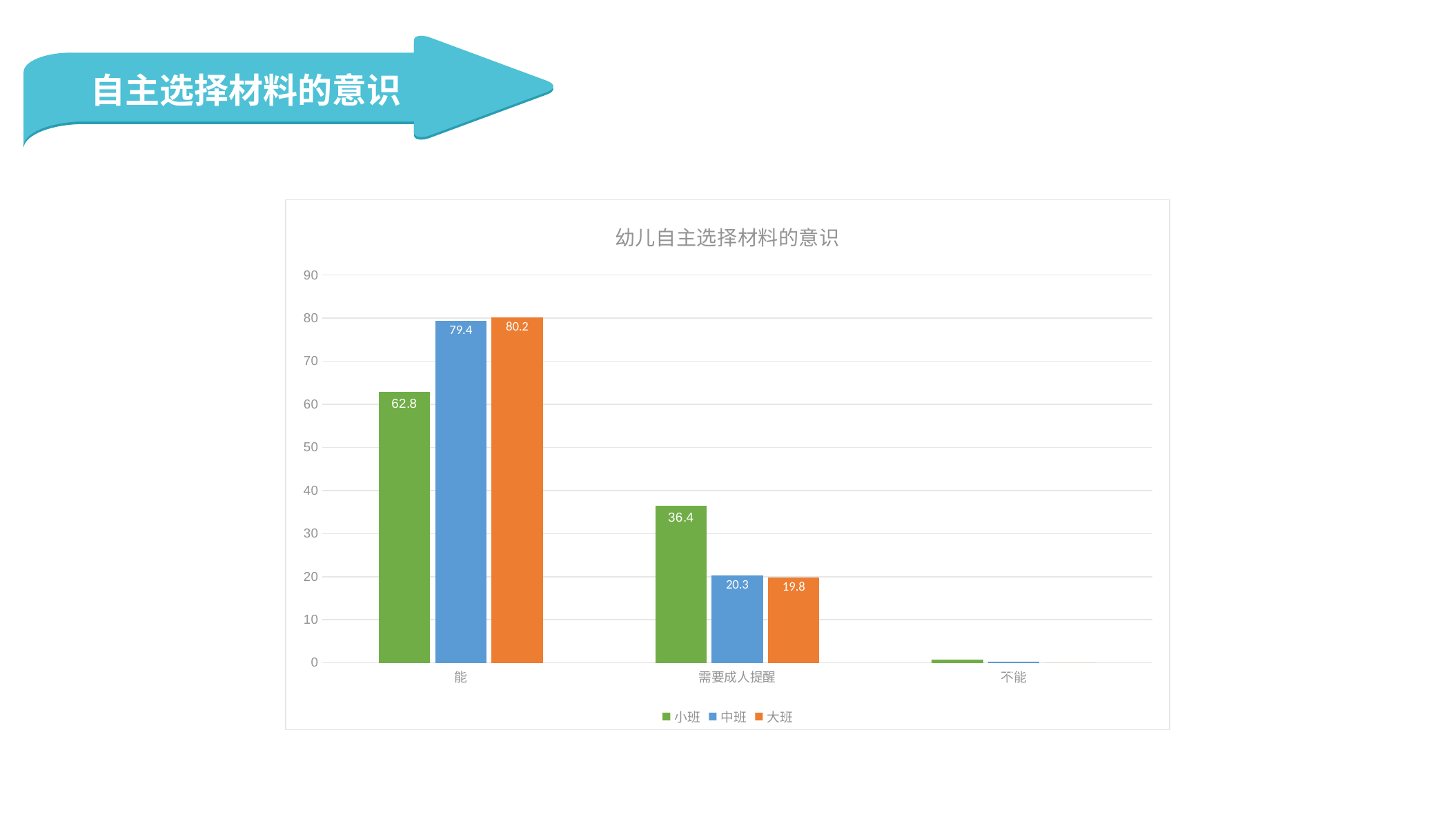

自主选择材料的意识

### Chart: 幼儿自主选择材料的意识

| Category | 小班 | 中班 | 大班 |
|---|---|---|---|
| 能 | 62.8 | 79.4 | 80.2 |
| 需要成人提醒 | 36.4 | 20.3 | 19.8 |
| 不能 | 0.8 | 0.3 | 0.0 |